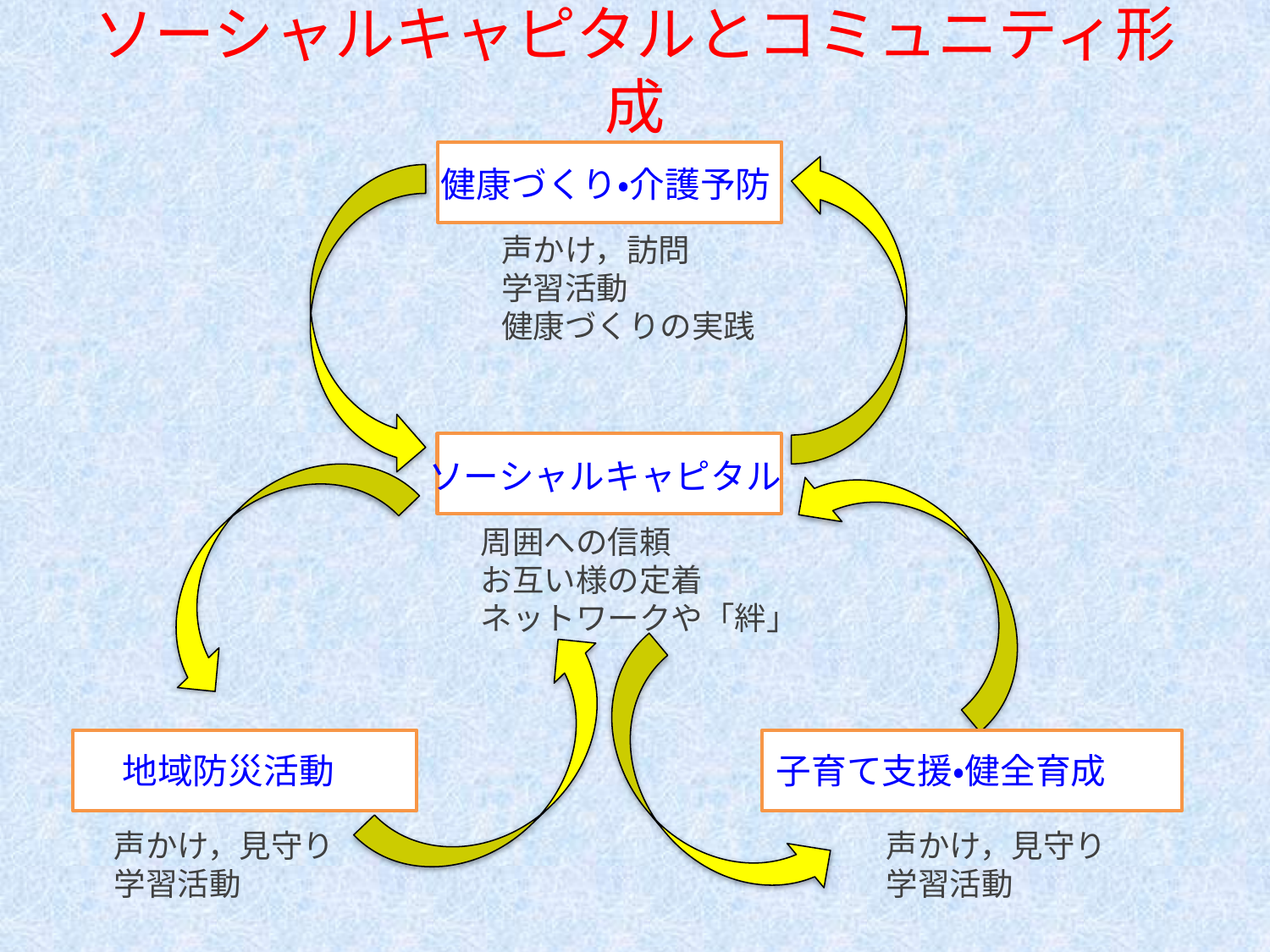

# ソーシャルキャピタルとコミュニティ形成

健康づくり・介護予防

声かけ，訪問
学習活動
健康づくりの実践

ソーシャルキャピタル

子育て支援・健全育成
声かけ，見守り
学習活動

地域防災活動
声かけ，見守り
学習活動
周囲への信頼
お互い様の定着
ネットワークや「絆」